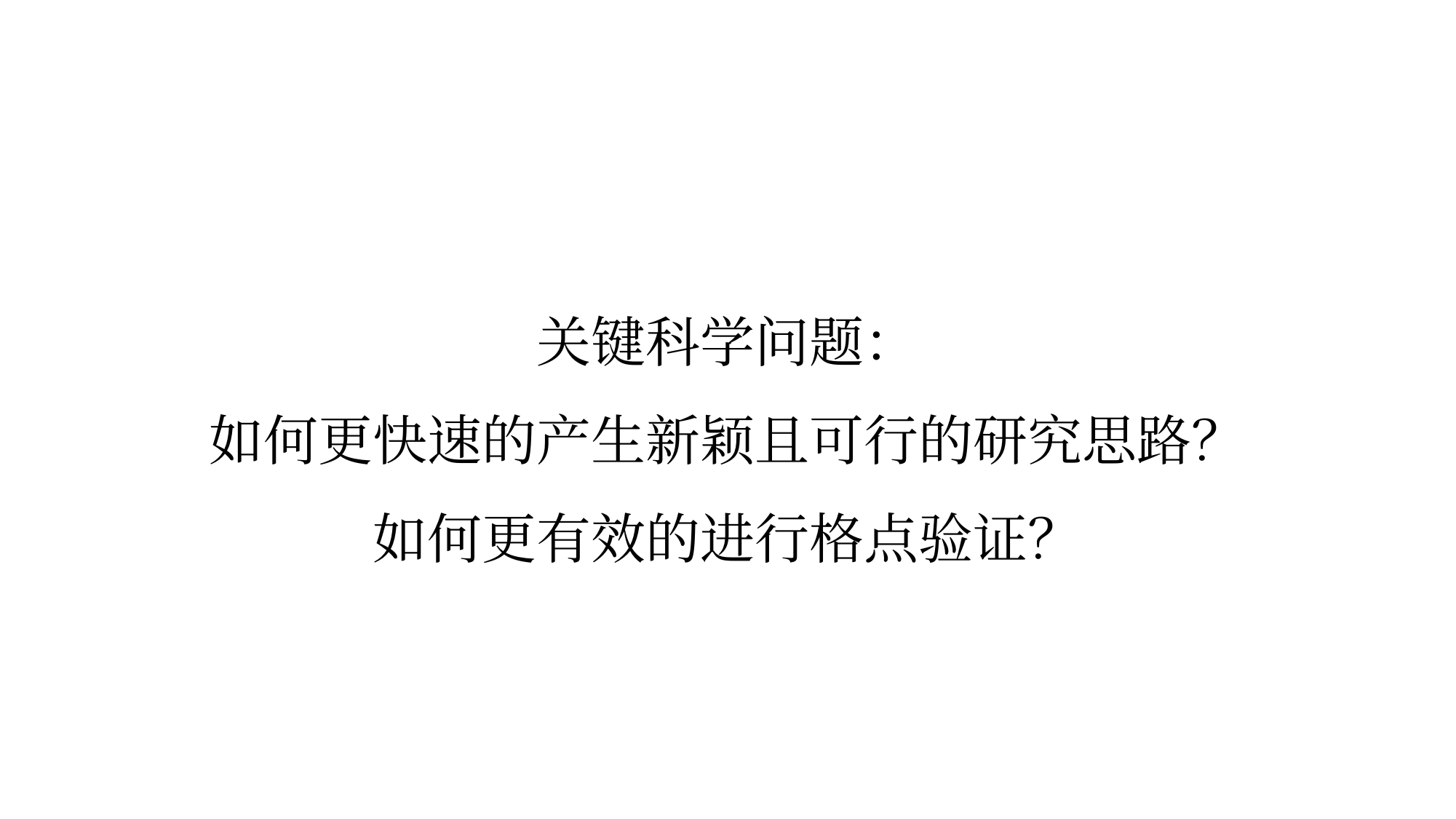

关键科学问题：
如何更快速的产生新颖且可行的研究思路？
如何更有效的进行格点验证？